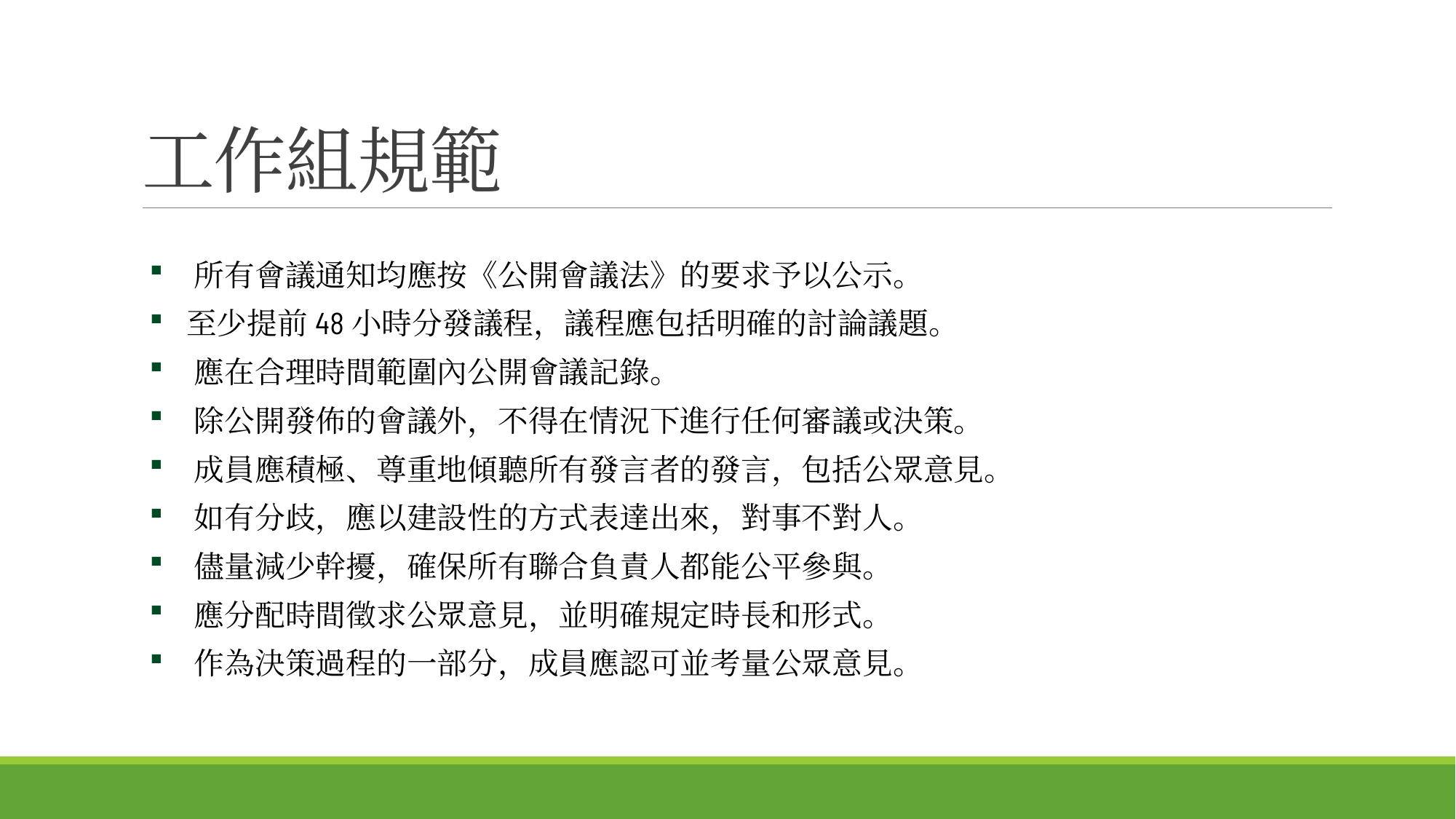

# 工作組規範
  所有會議通知均應按《公開會議法》的要求予以公示。
 至少提前48小時分發議程，議程應包括明確的討論議題。
  應在合理時間範圍內公開會議記錄。
  除公開發佈的會議外，不得在情況下進行任何審議或決策。
  成員應積極、尊重地傾聽所有發言者的發言，包括公眾意見。
  如有分歧，應以建設性的方式表達出來，對事不對人。
  儘量減少幹擾，確保所有聯合負責人都能公平參與。
  應分配時間徵求公眾意見，並明確規定時長和形式。
  作為決策過程的一部分，成員應認可並考量公眾意見。